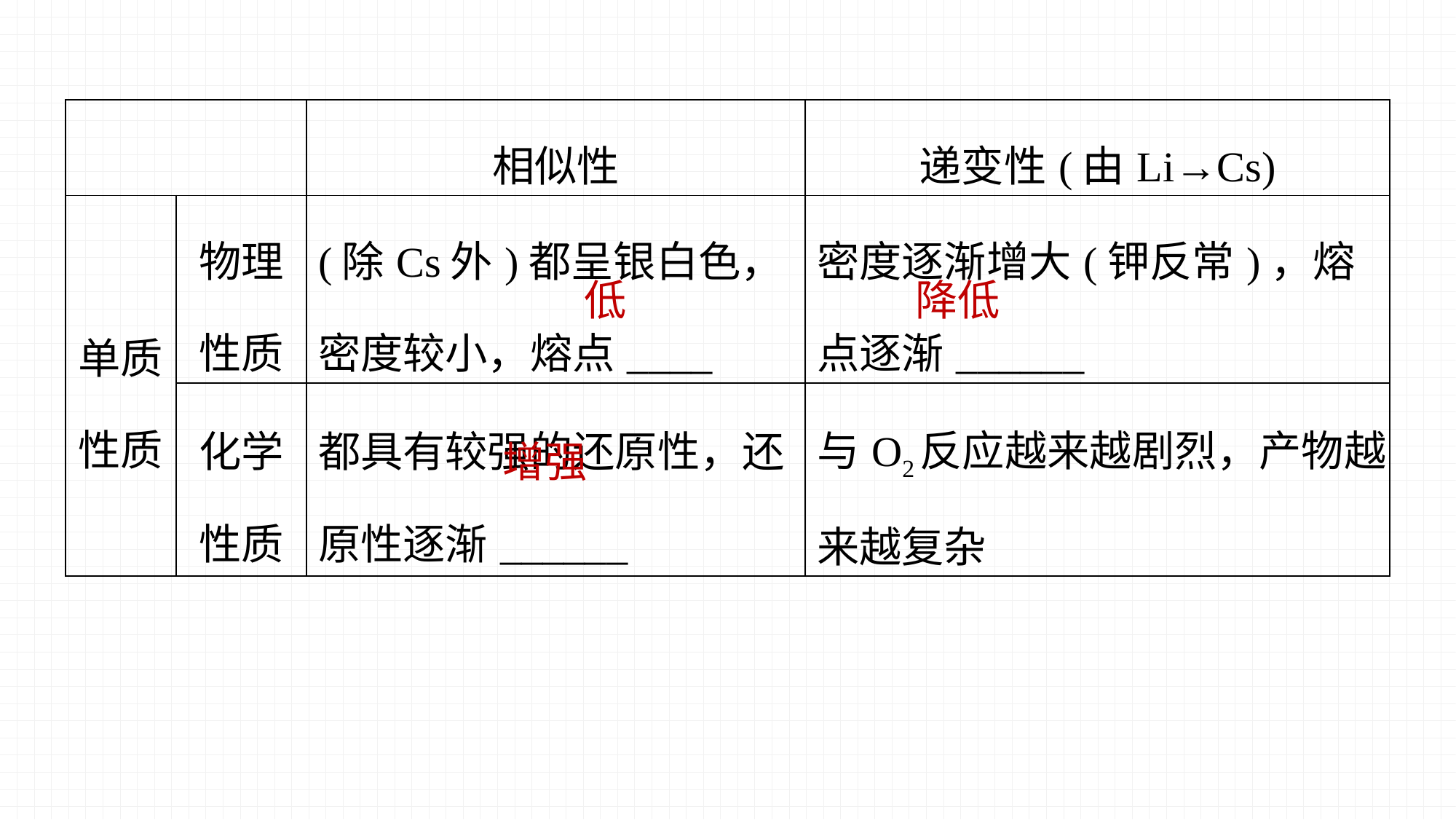

|  |  | 相似性 | 递变性(由Li→Cs) |
| --- | --- | --- | --- |
| 单质 性质 | 物理性质 | (除Cs外)都呈银白色，密度较小，熔点\_\_\_\_ | 密度逐渐增大(钾反常)，熔点逐渐\_\_\_\_\_\_ |
|  | 化学性质 | 都具有较强的还原性，还原性逐渐\_\_\_\_\_\_ | 与O2反应越来越剧烈，产物越来越复杂 |
低
降低
增强